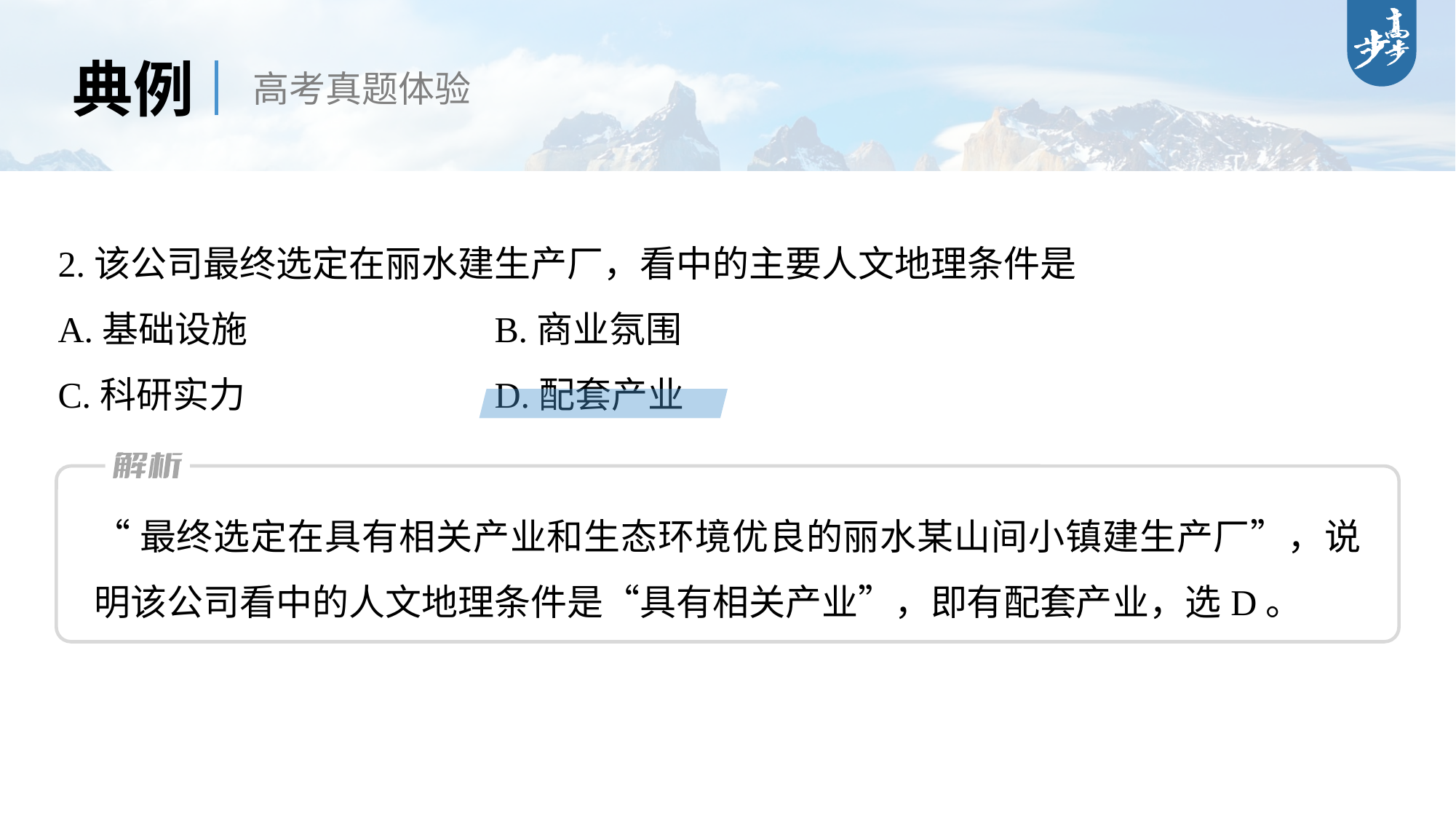

典例
高考真题体验
2.该公司最终选定在丽水建生产厂，看中的主要人文地理条件是
A.基础设施  			B.商业氛围
C.科研实力  			D.配套产业

“最终选定在具有相关产业和生态环境优良的丽水某山间小镇建生产厂”，说明该公司看中的人文地理条件是“具有相关产业”，即有配套产业，选D。